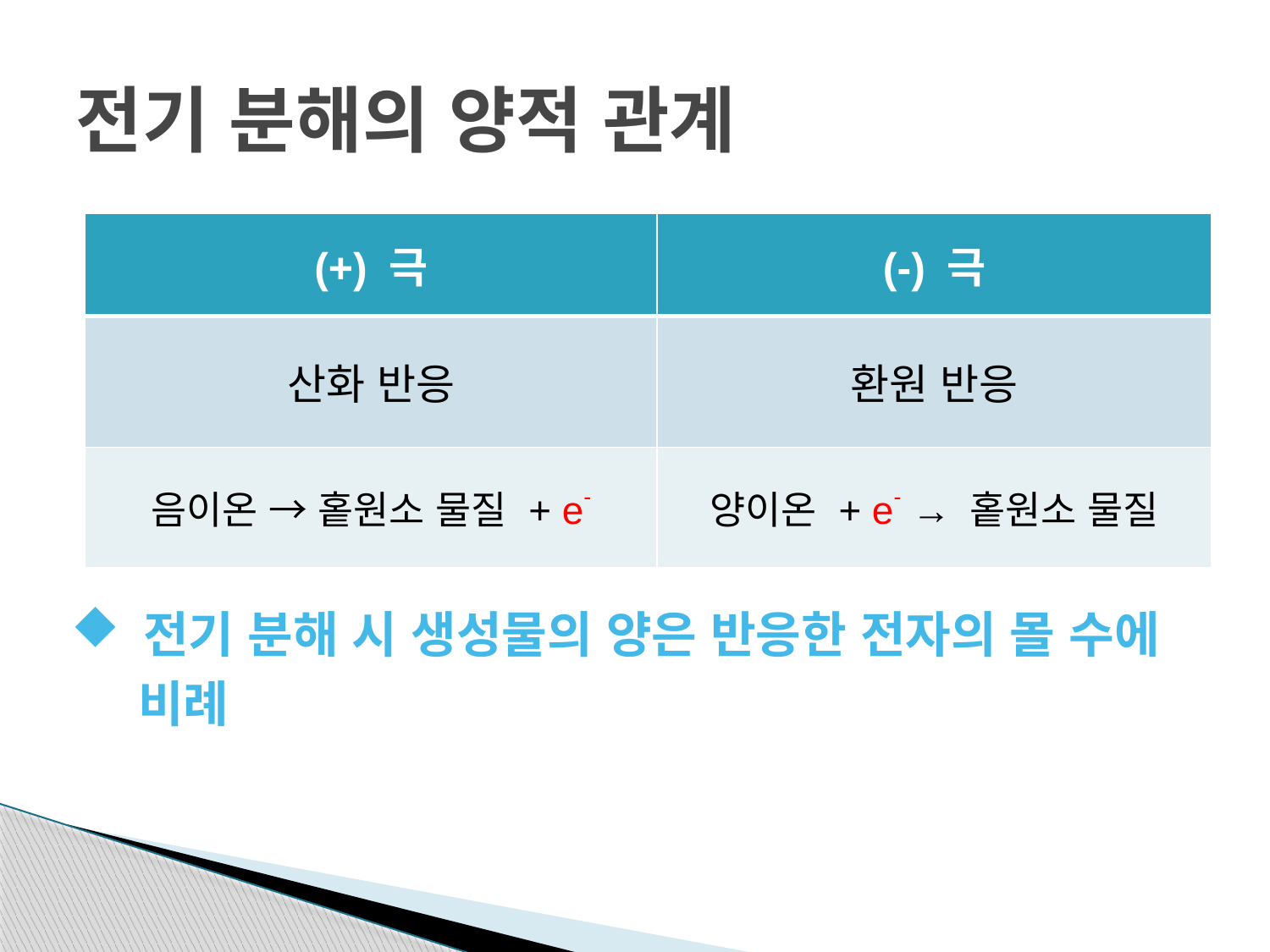

# 전기 분해의 양적 관계
| (+) 극 | (-) 극 |
| --- | --- |
| 산화 반응 | 환원 반응 |
| 음이온 → 홑원소 물질 + e- | 양이온 + e- → 홑원소 물질 |
 전기 분해 시 생성물의 양은 반응한 전자의 몰 수에
    비례